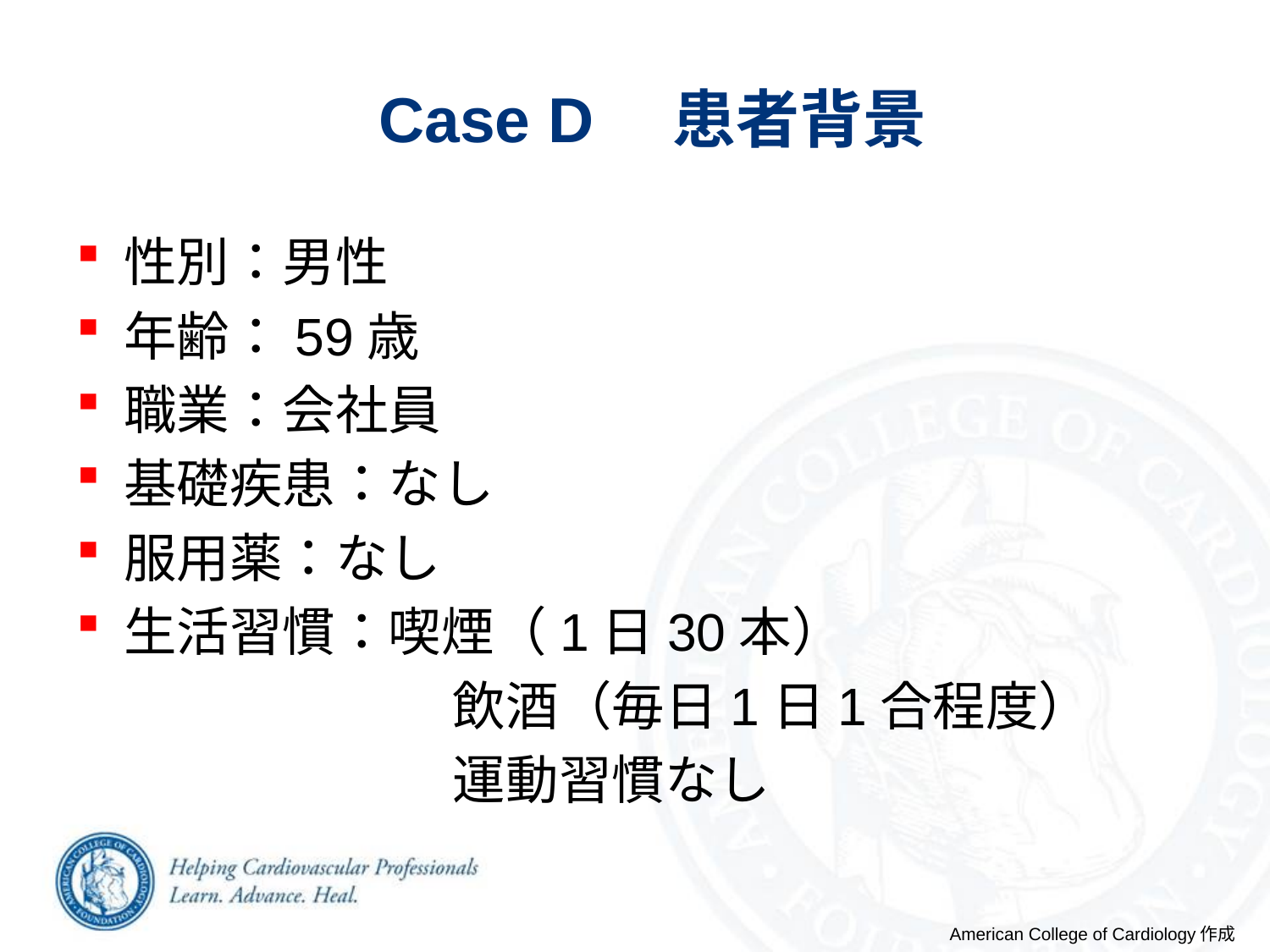

# Case D　患者背景
性別：男性
年齢：59歳
職業：会社員
基礎疾患：なし
服用薬：なし
生活習慣：喫煙（1日30本）
　　　　　　     飲酒（毎日1日1合程度）
　　　　　　     運動習慣なし

American College of Cardiology作成